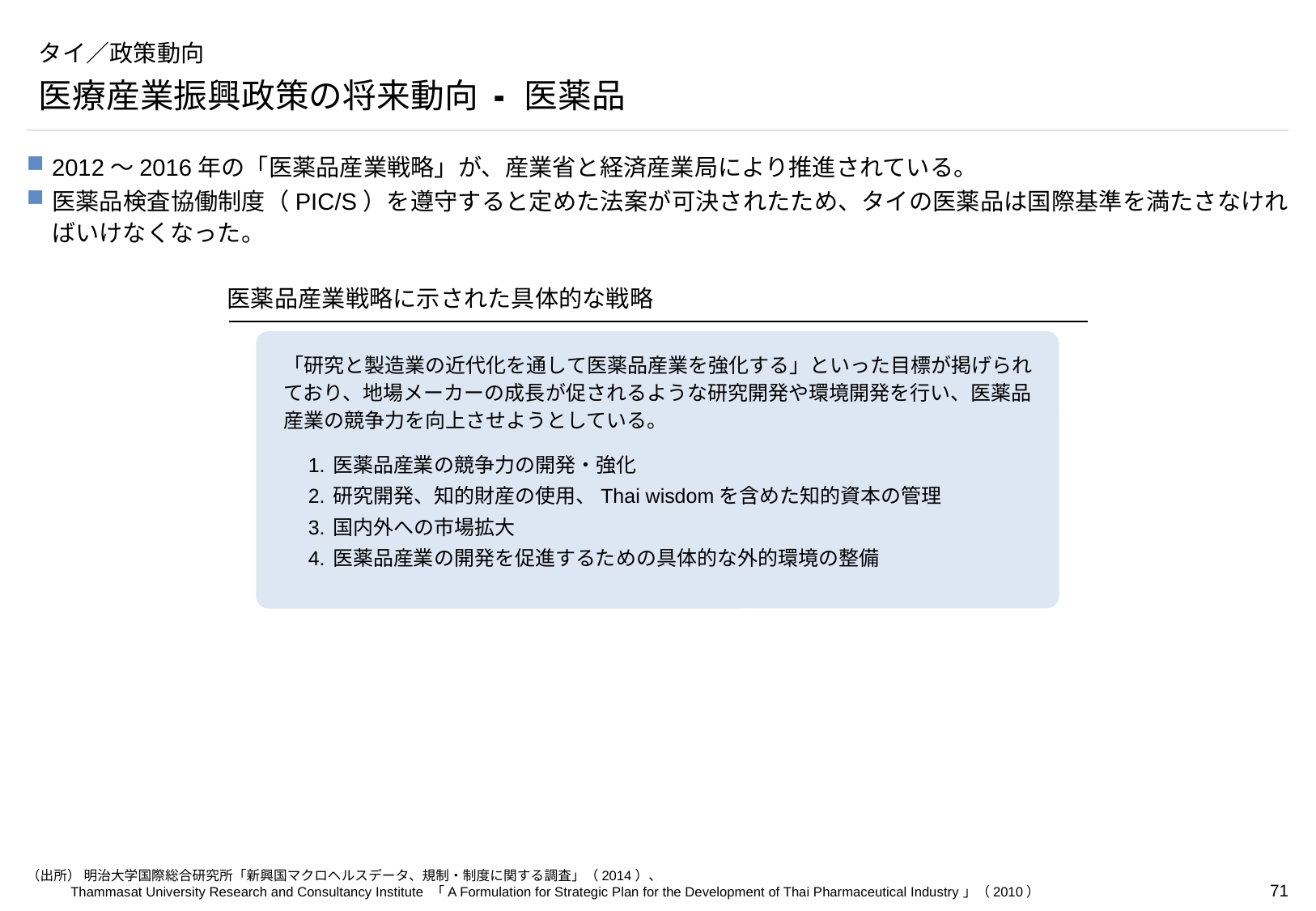

# タイ／政策動向
医療産業振興政策の将来動向 - 医薬品
2012～2016年の「医薬品産業戦略」が、産業省と経済産業局により推進されている。
医薬品検査協働制度（PIC/S）を遵守すると定めた法案が可決されたため、タイの医薬品は国際基準を満たさなければいけなくなった。
医薬品産業戦略に示された具体的な戦略
「研究と製造業の近代化を通して医薬品産業を強化する」といった目標が掲げられており、地場メーカーの成長が促されるような研究開発や環境開発を行い、医薬品産業の競争力を向上させようとしている。
医薬品産業の競争力の開発・強化
研究開発、知的財産の使用、Thai wisdomを含めた知的資本の管理
国内外への市場拡大
医薬品産業の開発を促進するための具体的な外的環境の整備
（出所） 明治大学国際総合研究所「新興国マクロヘルスデータ、規制・制度に関する調査」（2014）、
Thammasat University Research and Consultancy Institute 「A Formulation for Strategic Plan for the Development of Thai Pharmaceutical Industry」（2010）